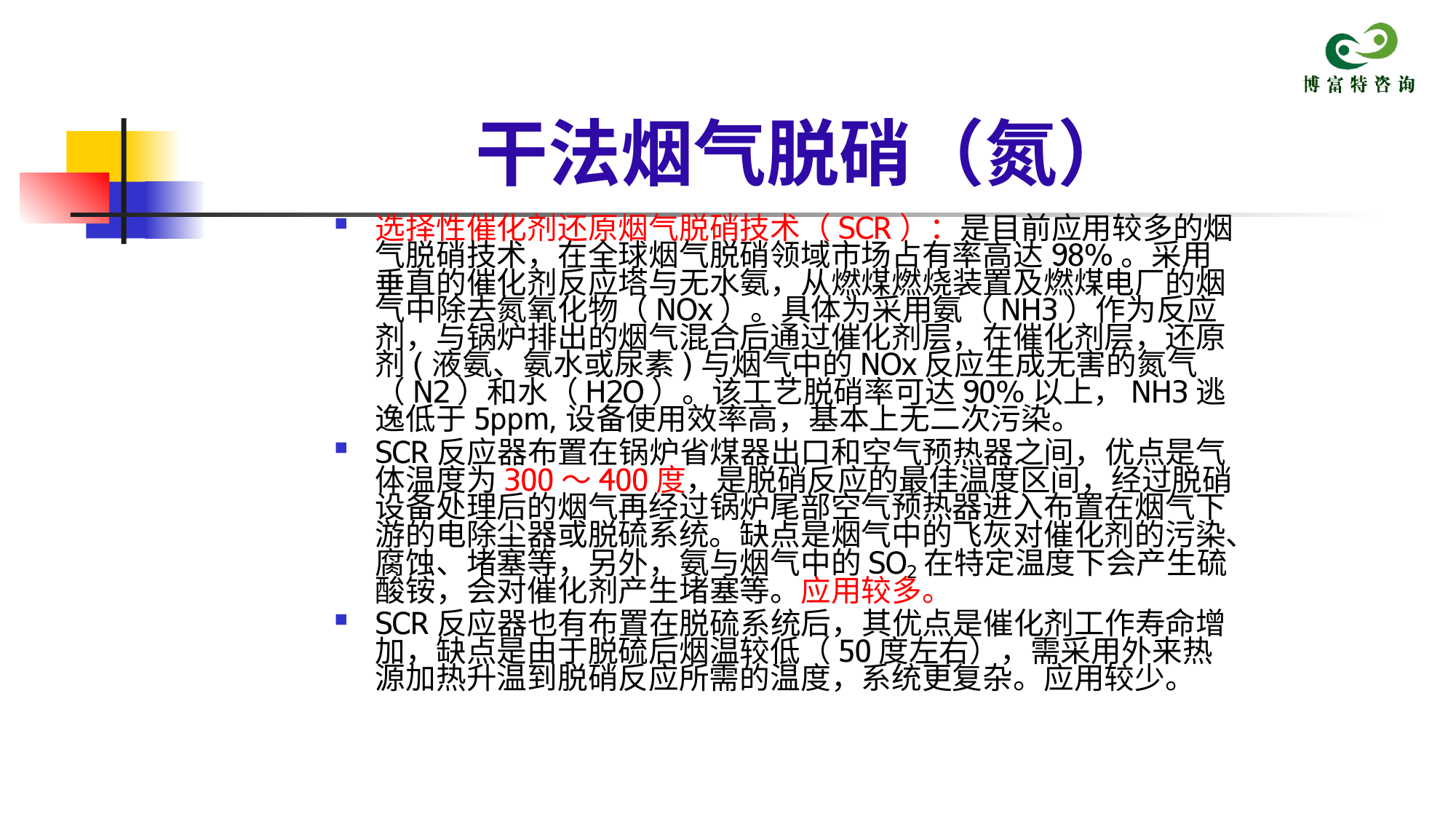

# 干法烟气脱硝（氮）
选择性催化剂还原烟气脱硝技术（SCR）：是目前应用较多的烟气脱硝技术，在全球烟气脱硝领域市场占有率高达98%。采用垂直的催化剂反应塔与无水氨，从燃煤燃烧装置及燃煤电厂的烟气中除去氮氧化物（NOx）。具体为采用氨（NH3）作为反应剂，与锅炉排出的烟气混合后通过催化剂层，在催化剂层，还原剂(液氨、氨水或尿素)与烟气中的NOx反应生成无害的氮气（N2）和水（H2O）。该工艺脱硝率可达90%以上，NH3逃逸低于5ppm,设备使用效率高，基本上无二次污染。
SCR反应器布置在锅炉省煤器出口和空气预热器之间，优点是气体温度为300～400度，是脱硝反应的最佳温度区间，经过脱硝设备处理后的烟气再经过锅炉尾部空气预热器进入布置在烟气下游的电除尘器或脱硫系统。缺点是烟气中的飞灰对催化剂的污染、腐蚀、堵塞等，另外，氨与烟气中的SO2在特定温度下会产生硫酸铵，会对催化剂产生堵塞等。应用较多。
SCR反应器也有布置在脱硫系统后，其优点是催化剂工作寿命增加，缺点是由于脱硫后烟温较低（50度左右），需采用外来热源加热升温到脱硝反应所需的温度，系统更复杂。应用较少。